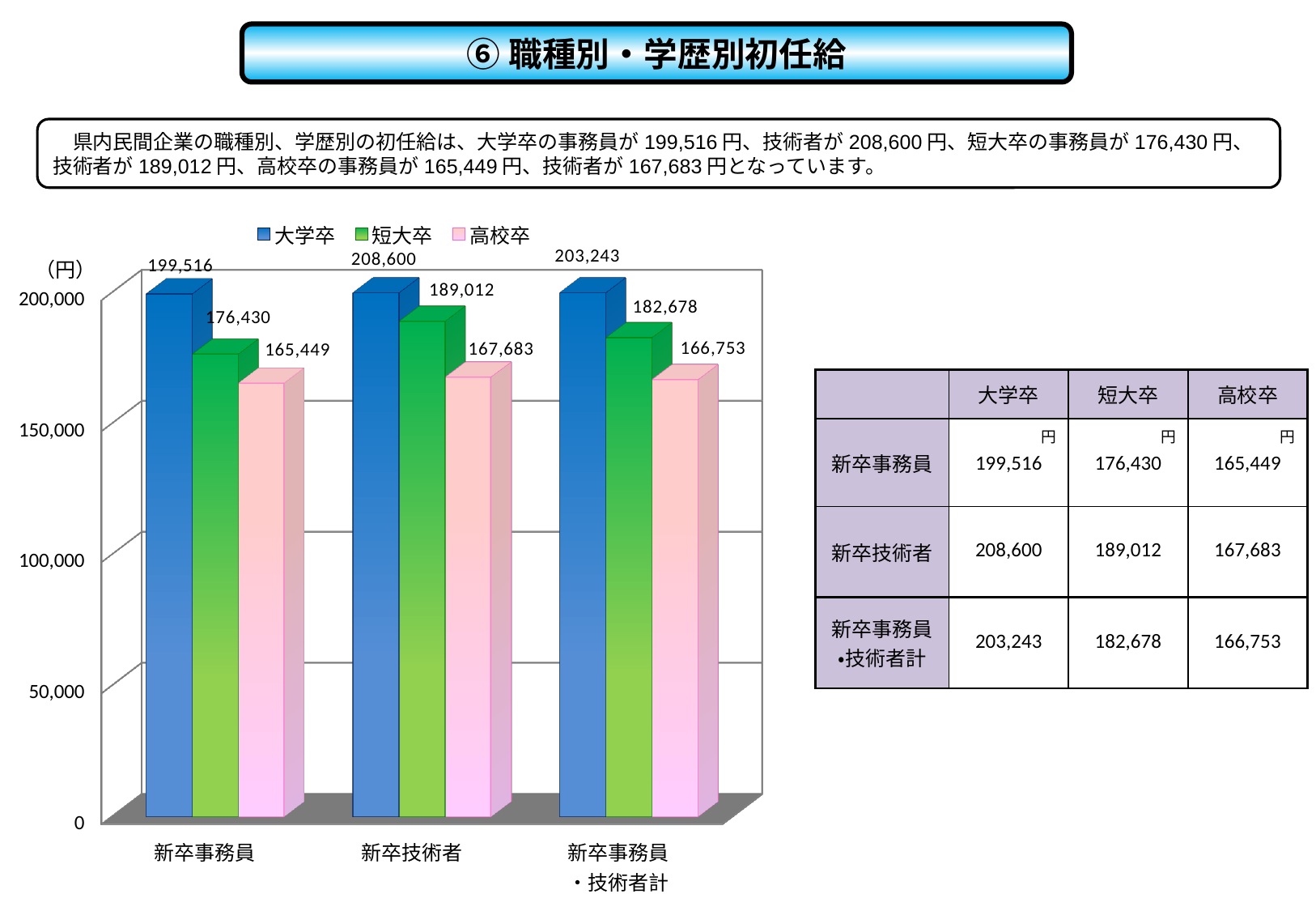

⑥職種別・学歴別初任給
　県内民間企業の職種別、学歴別の初任給は、大学卒の事務員が199,516円、技術者が208,600円、短大卒の事務員が176,430円、
技術者が189,012円、高校卒の事務員が165,449円、技術者が167,683円となっています。

[unsupported chart]

（円）
|  | 大学卒 | 短大卒 | 高校卒 |
| --- | --- | --- | --- |
| 新卒事務員 | 円 | 円 | 円 |
|  | 199,516 | 176,430 | 165,449 |
| 新卒技術者 | 208,600 | 189,012 | 167,683 |
| 新卒事務員 ・技術者計 | 203,243 | 182,678 | 166,753 |